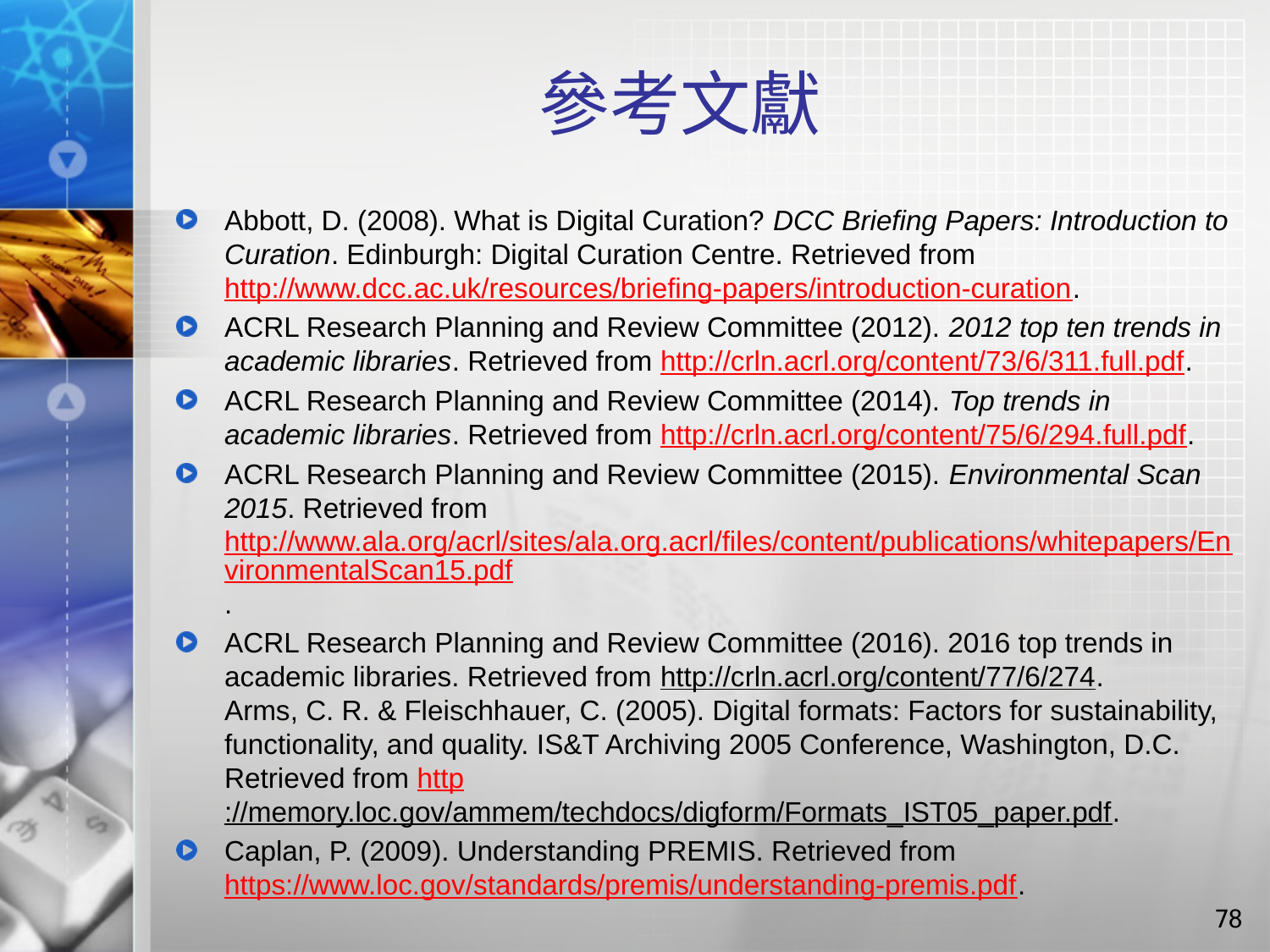

# 參考文獻
Abbott, D. (2008). What is Digital Curation? DCC Briefing Papers: Introduction to Curation. Edinburgh: Digital Curation Centre. Retrieved from
http://www.dcc.ac.uk/resources/briefing-papers/introduction-curation.
ACRL Research Planning and Review Committee (2012). 2012 top ten trends in academic libraries. Retrieved from http://crln.acrl.org/content/73/6/311.full.pdf.
ACRL Research Planning and Review Committee (2014). Top trends in academic libraries. Retrieved from http://crln.acrl.org/content/75/6/294.full.pdf.
ACRL Research Planning and Review Committee (2015). Environmental Scan 2015. Retrieved from
http://www.ala.org/acrl/sites/ala.org.acrl/files/content/publications/whitepapers/EnvironmentalScan15.pdf.
ACRL Research Planning and Review Committee (2016). 2016 top trends in academic libraries. Retrieved from http://crln.acrl.org/content/77/6/274.
Arms, C. R. & Fleischhauer, C. (2005). Digital formats: Factors for sustainability, functionality, and quality. IS&T Archiving 2005 Conference, Washington, D.C. Retrieved from http://memory.loc.gov/ammem/techdocs/digform/Formats_IST05_paper.pdf.
Caplan, P. (2009). Understanding PREMIS. Retrieved from
https://www.loc.gov/standards/premis/understanding-premis.pdf.

78